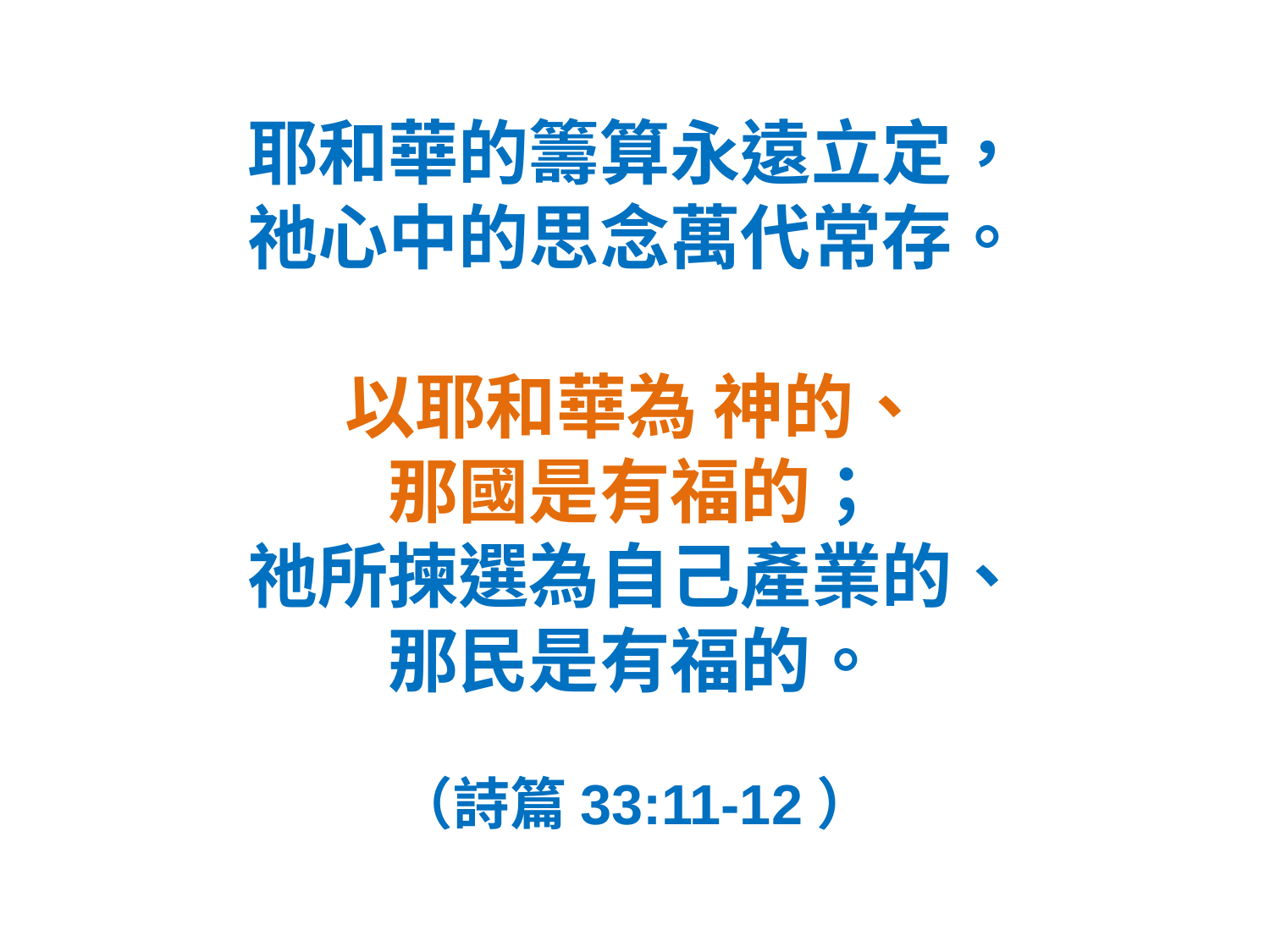

耶和華的籌算永遠立定，
祂心中的思念萬代常存。

以耶和華為 神的、
那國是有福的；
祂所揀選為自己產業的、
那民是有福的。

（詩篇33:11-12）